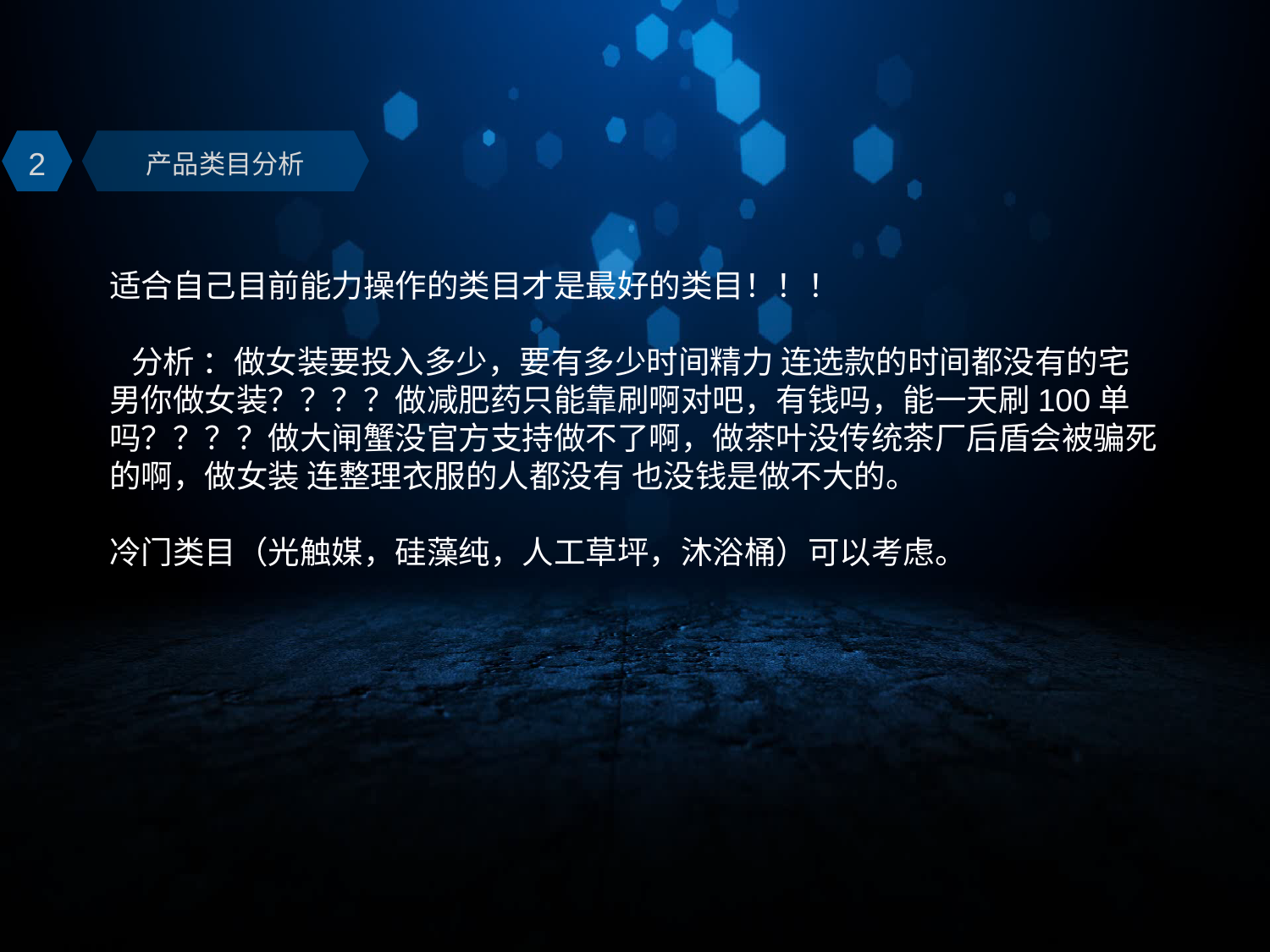

2

产品类目分析
适合自己目前能力操作的类目才是最好的类目！！！

  分析 ：做女装要投入多少，要有多少时间精力 连选款的时间都没有的宅男你做女装？？？？做减肥药只能靠刷啊对吧，有钱吗，能一天刷100单吗？？？？做大闸蟹没官方支持做不了啊，做茶叶没传统茶厂后盾会被骗死的啊，做女装 连整理衣服的人都没有 也没钱是做不大的。

冷门类目（光触媒，硅藻纯，人工草坪，沐浴桶）可以考虑。